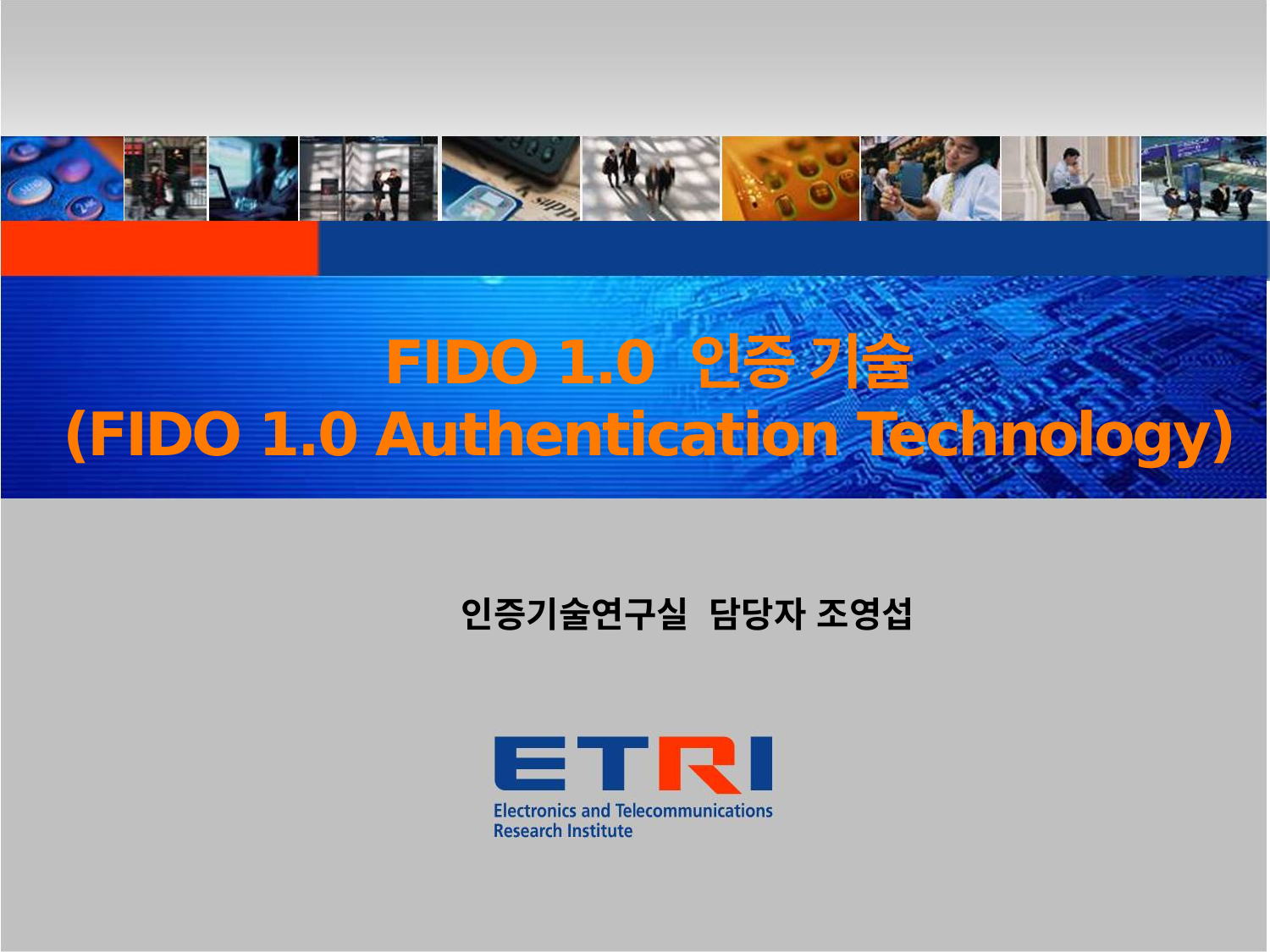

FIDO 1.0 인증 기술
(FIDO 1.0 Authentication Technology)
인증기술연구실  담당자 조영섭